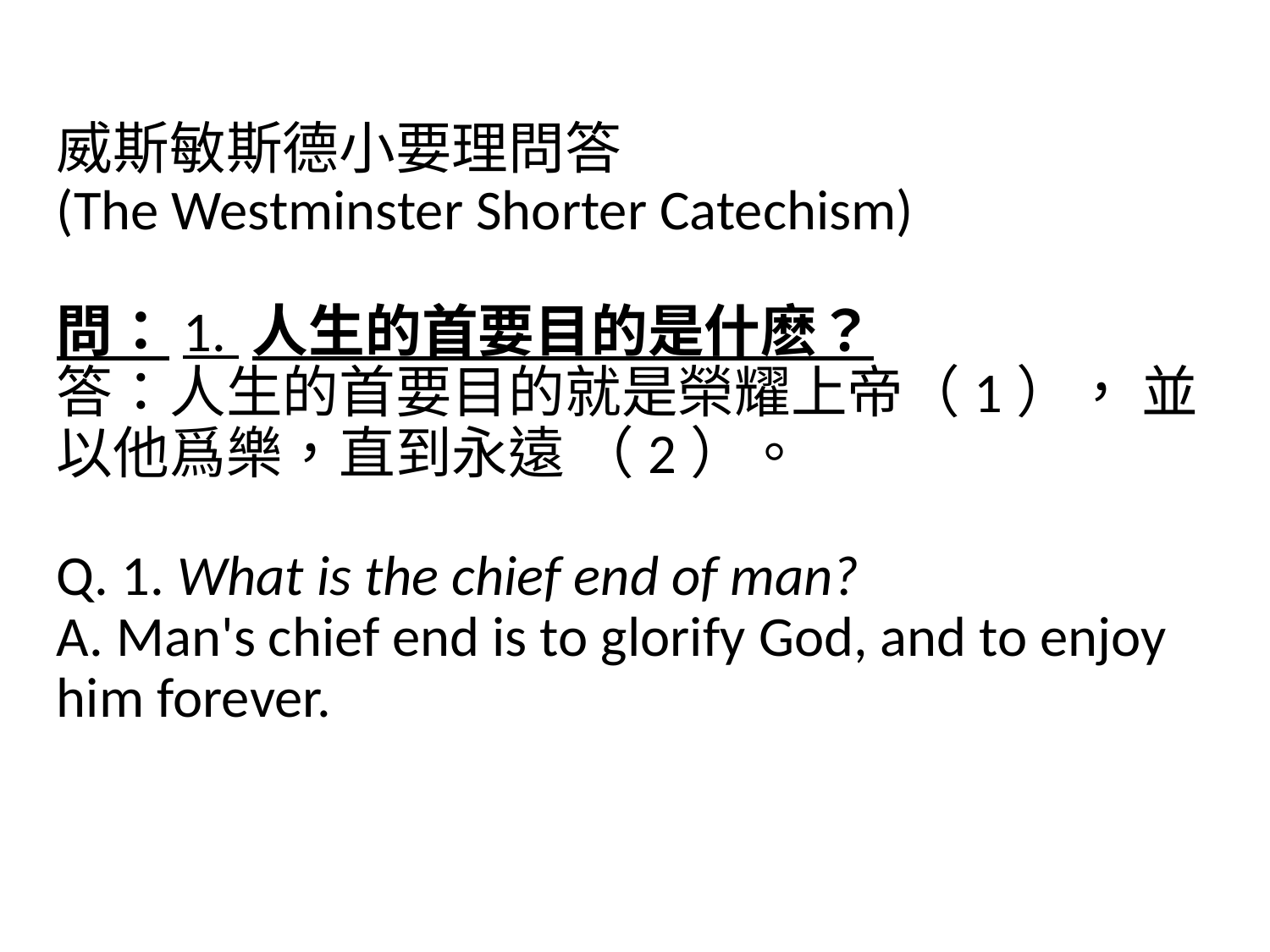

# 威斯敏斯德小要理問答 (The Westminster Shorter Catechism) 問：1. 人生的首要目的是什麽？ 答：人生的首要目的就是榮耀上帝（1）， 並以他爲樂，直到永遠 （2）。 Q. 1. What is the chief end of man? A. Man's chief end is to glorify God, and to enjoy him forever.